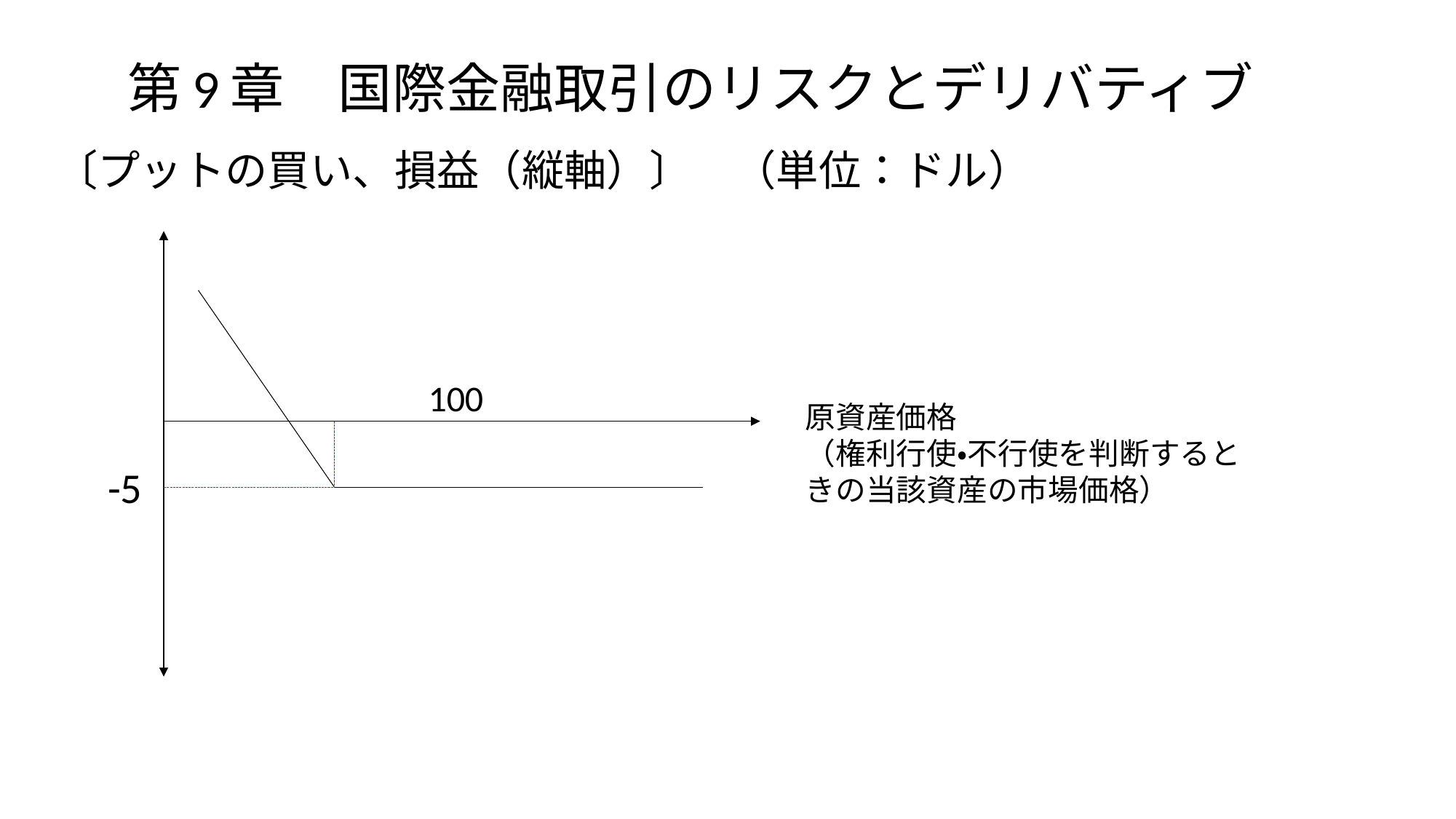

# 第9章　国際金融取引のリスクとデリバティブ
〔プットの買い、損益（縦軸）〕　（単位：ドル）

　　　　　　　　　　100

原資産価格
（権利行使・不行使を判断するときの当該資産の市場価格）
-5